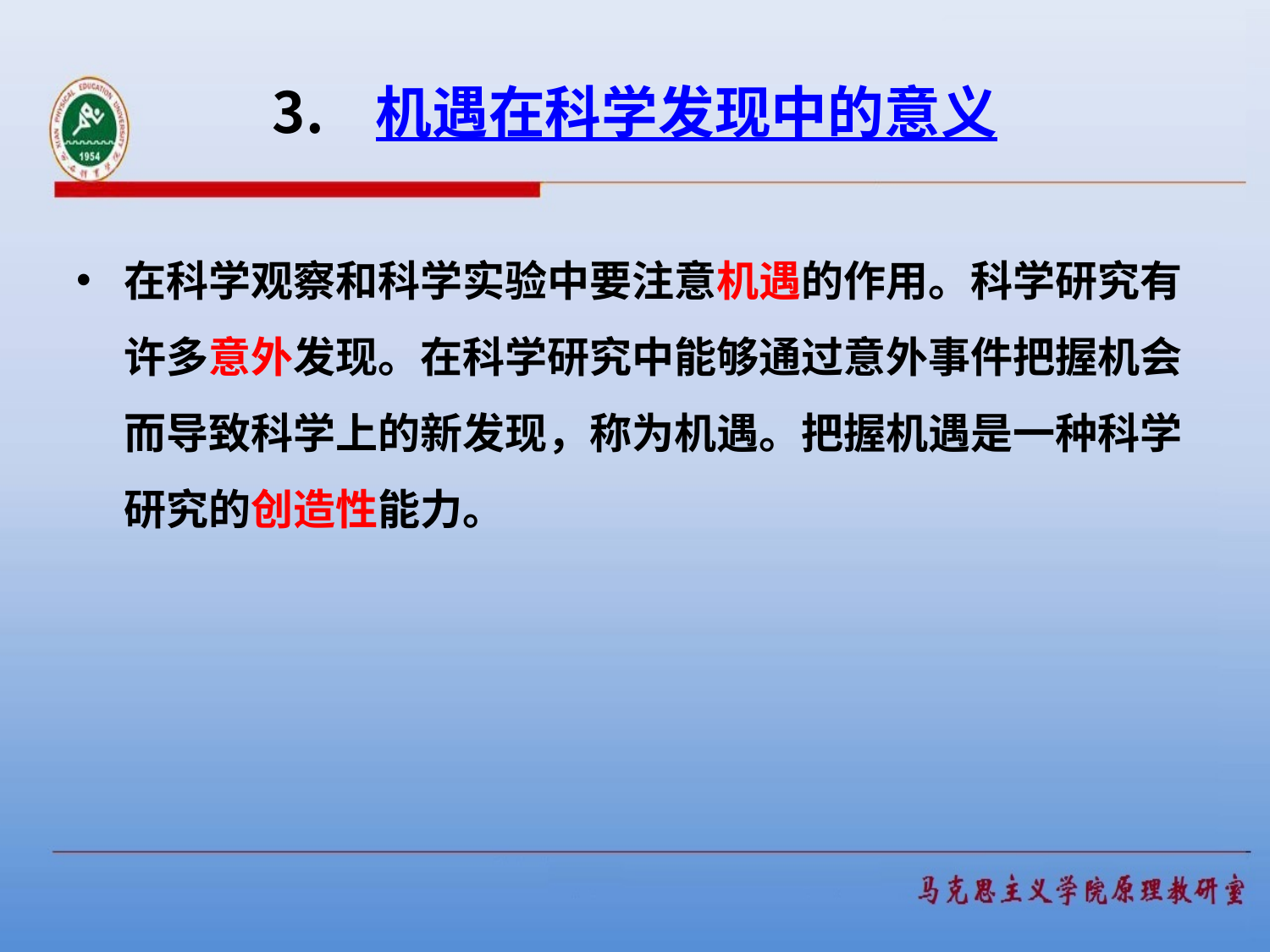

# 机遇在科学发现中的意义
在科学观察和科学实验中要注意机遇的作用。科学研究有许多意外发现。在科学研究中能够通过意外事件把握机会而导致科学上的新发现，称为机遇。把握机遇是一种科学研究的创造性能力。